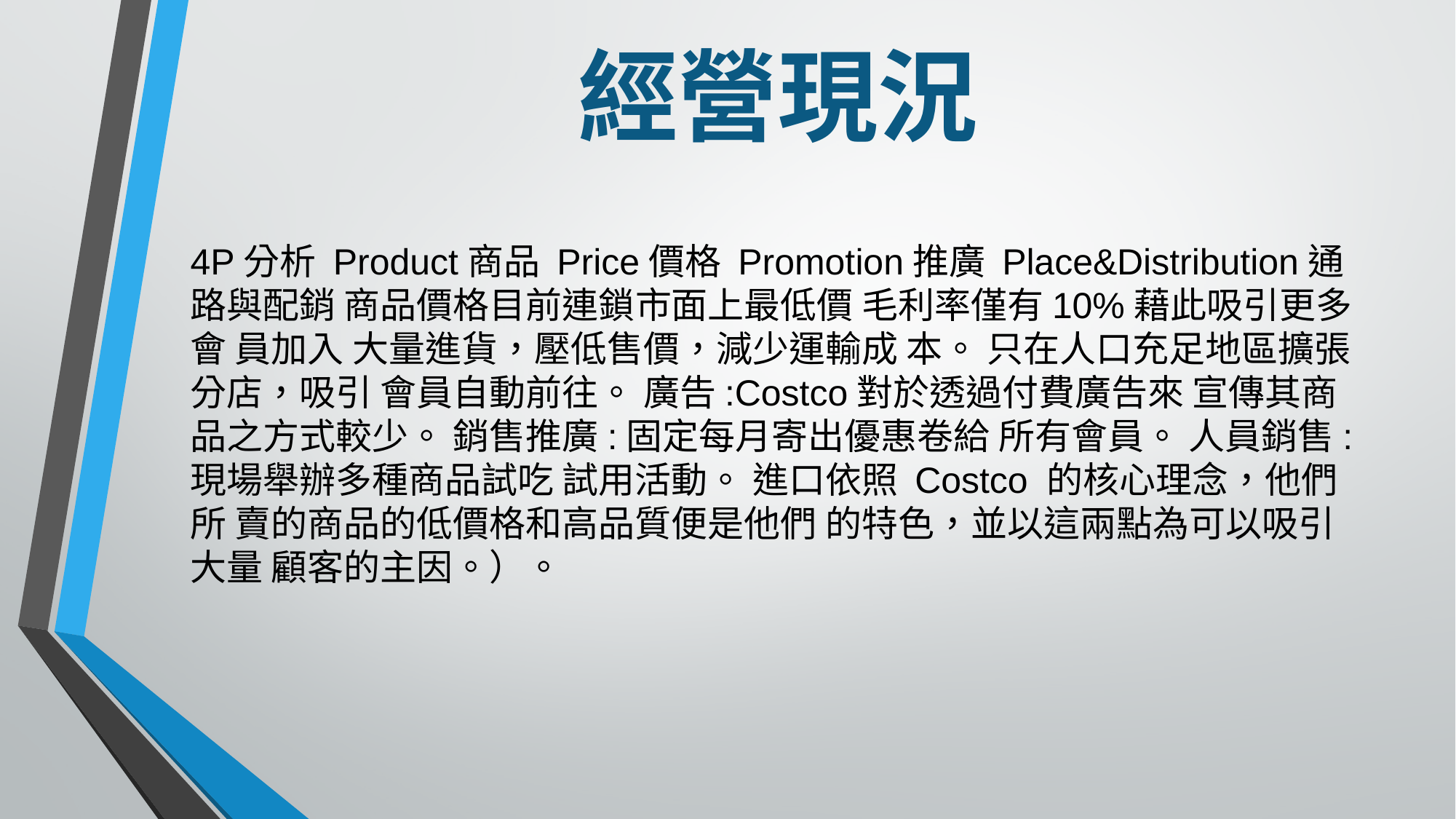

# 經營現況
4P分析 Product商品 Price價格 Promotion推廣 Place&Distribution通路與配銷 商品價格目前連鎖市面上最低價 毛利率僅有10%藉此吸引更多會 員加入 大量進貨，壓低售價，減少運輸成 本。 只在人口充足地區擴張分店，吸引 會員自動前往。 廣告:Costco對於透過付費廣告來 宣傳其商品之方式較少。 銷售推廣:固定每月寄出優惠卷給 所有會員。 人員銷售:現場舉辦多種商品試吃 試用活動。 進口依照 Costco 的核心理念，他們所 賣的商品的低價格和高品質便是他們 的特色，並以這兩點為可以吸引大量 顧客的主因。）。